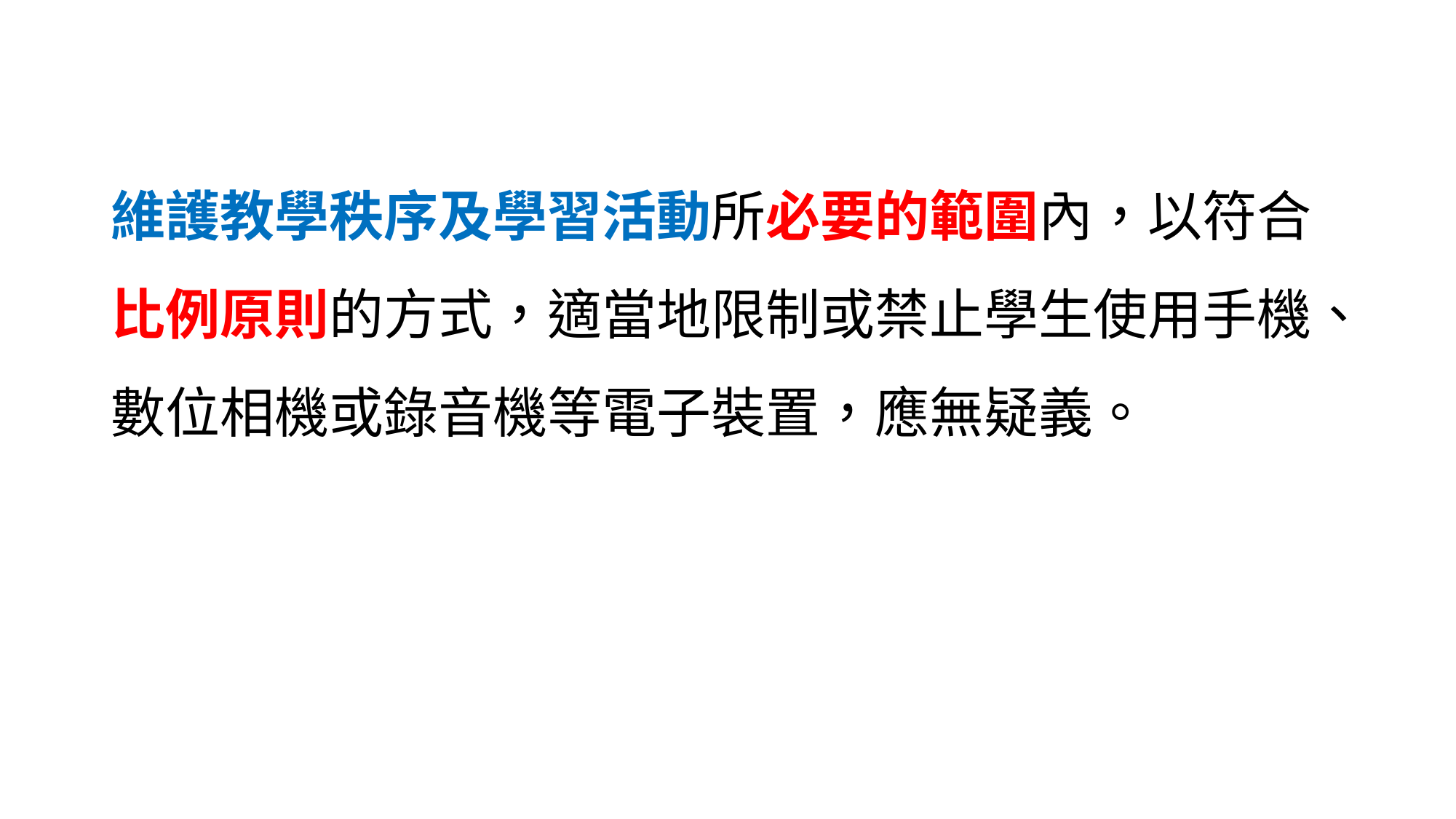

維護教學秩序及學習活動所必要的範圍內，以符合比例原則的方式，適當地限制或禁止學生使用手機、數位相機或錄音機等電子裝置，應無疑義。